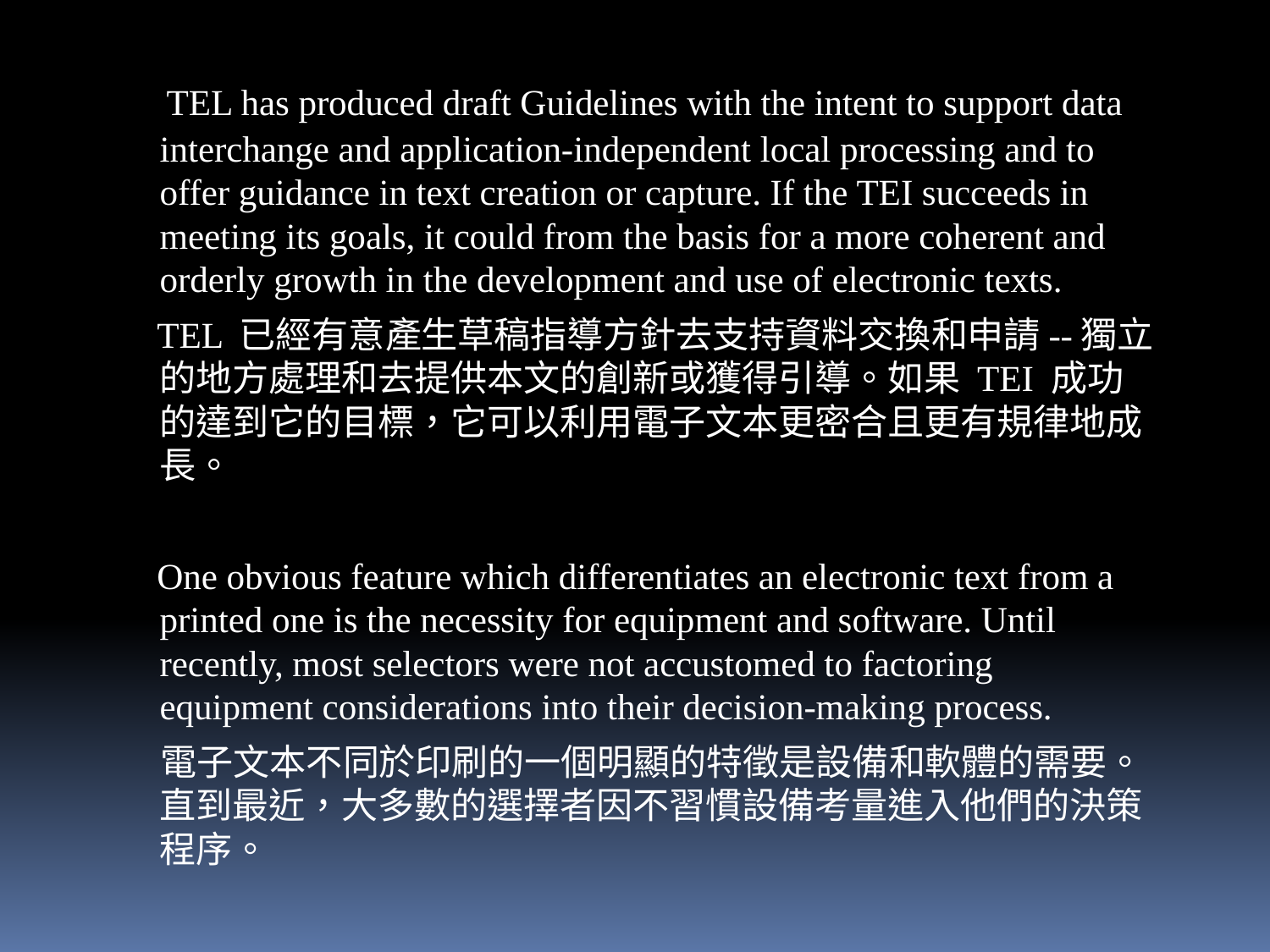

TEL has produced draft Guidelines with the intent to support data interchange and application-independent local processing and to offer guidance in text creation or capture. If the TEI succeeds in meeting its goals, it could from the basis for a more coherent and orderly growth in the development and use of electronic texts.
     TEL 已經有意產生草稿指導方針去支持資料交換和申請--獨立的地方處理和去提供本文的創新或獲得引導。如果 TEI 成功的達到它的目標，它可以利用電子文本更密合且更有規律地成長。

     One obvious feature which differentiates an electronic text from a printed one is the necessity for equipment and software. Until recently, most selectors were not accustomed to factoring equipment considerations into their decision-making process.
     電子文本不同於印刷的一個明顯的特徵是設備和軟體的需要。直到最近，大多數的選擇者因不習慣設備考量進入他們的決策程序。